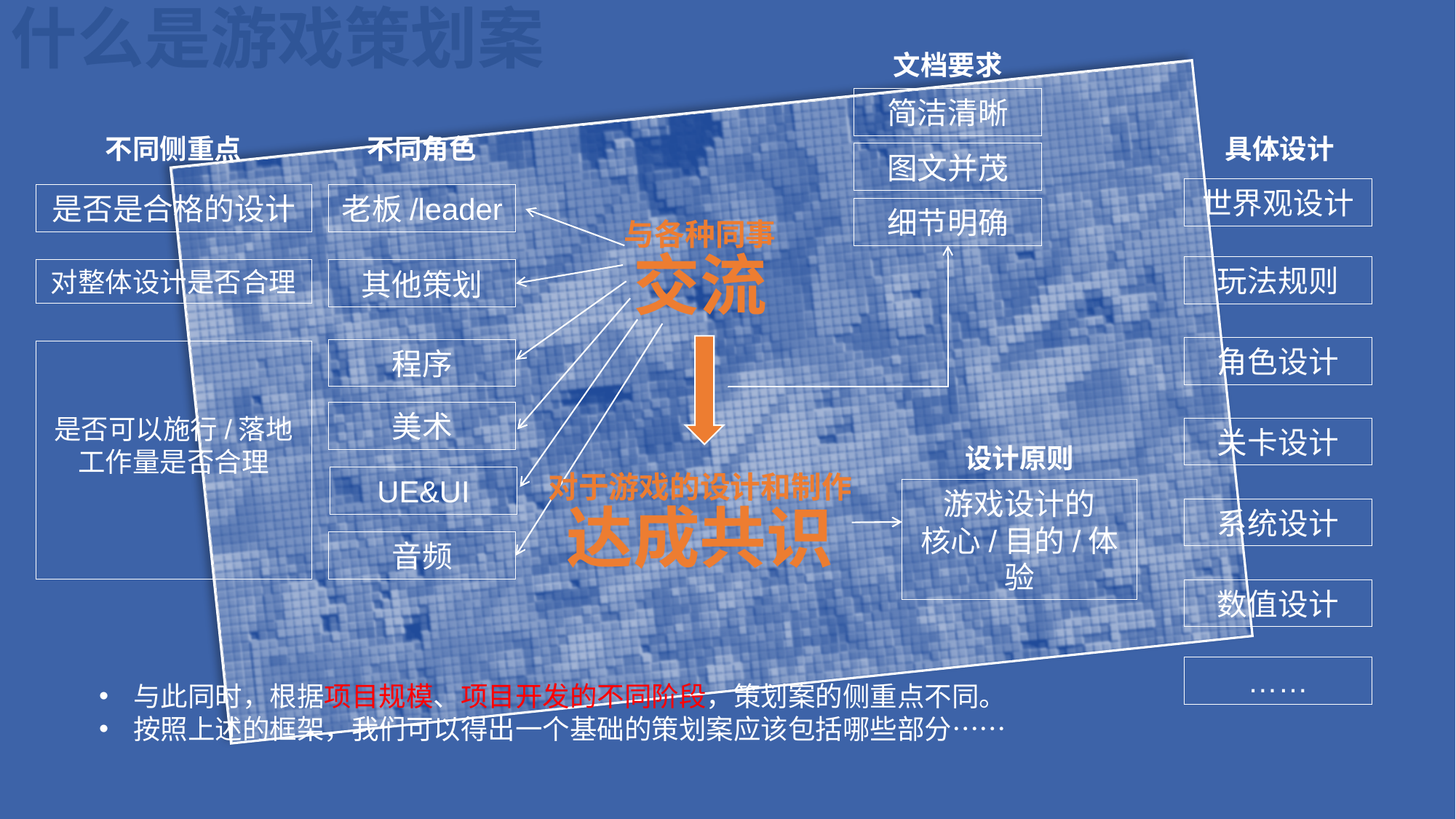

什么是游戏策划案
文档要求
简洁清晰
图文并茂
细节明确
不同侧重点
不同角色
具体设计
世界观设计
玩法规则
角色设计
关卡设计
系统设计
数值设计
……
是否是合格的设计
老板/leader
与各种同事
交流
对整体设计是否合理
其他策划
程序
美术
UE&UI
音频

是否可以施行/落地
工作量是否合理
设计原则
游戏设计的
核心/目的/体验
对于游戏的设计和制作
达成共识
与此同时，根据项目规模、项目开发的不同阶段，策划案的侧重点不同。
按照上述的框架，我们可以得出一个基础的策划案应该包括哪些部分……
6